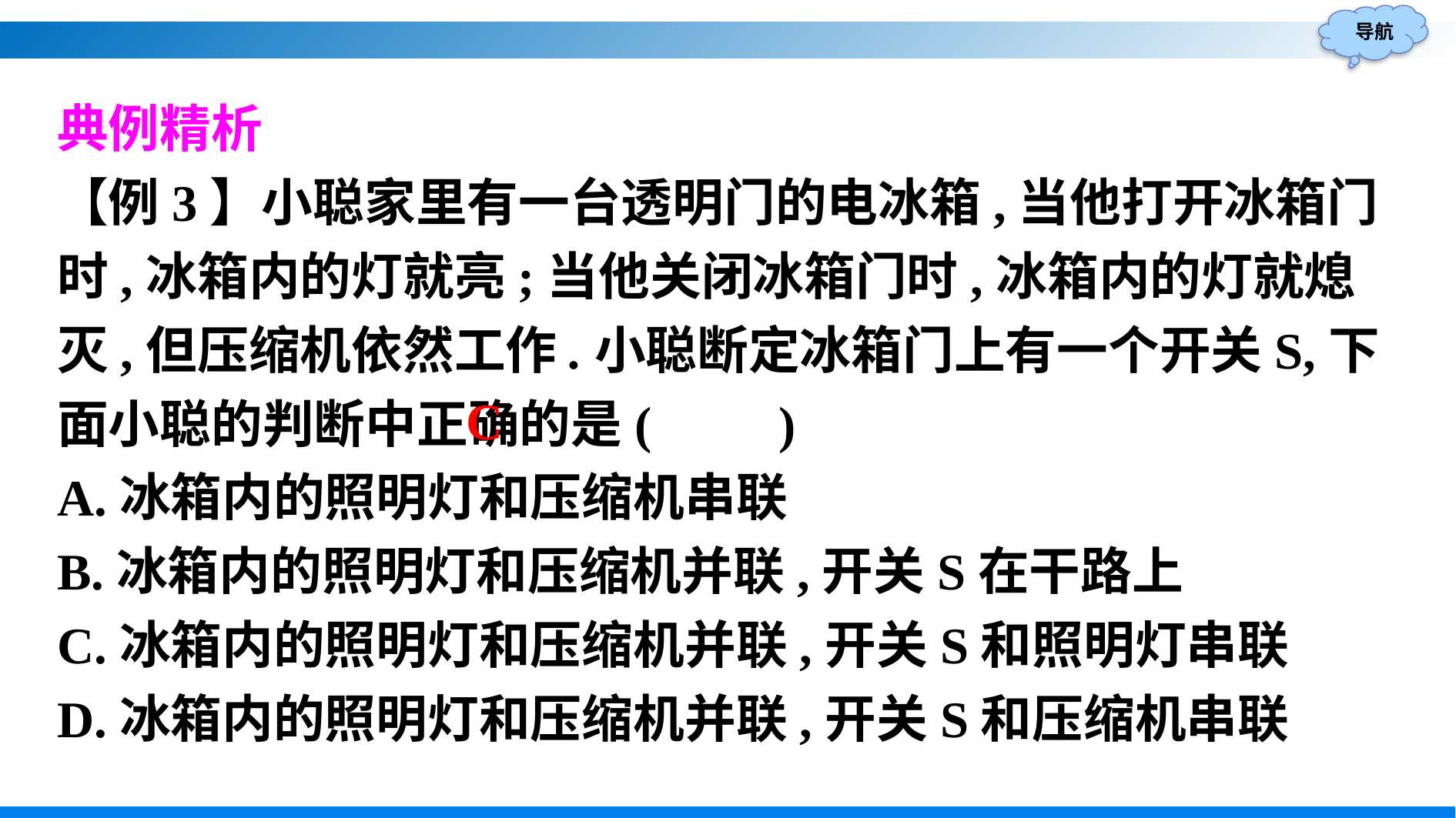

典例精析
【例3】小聪家里有一台透明门的电冰箱,当他打开冰箱门时,冰箱内的灯就亮;当他关闭冰箱门时,冰箱内的灯就熄灭,但压缩机依然工作.小聪断定冰箱门上有一个开关S,下面小聪的判断中正确的是(　　)
A.冰箱内的照明灯和压缩机串联
B.冰箱内的照明灯和压缩机并联,开关S在干路上
C.冰箱内的照明灯和压缩机并联,开关S和照明灯串联
D.冰箱内的照明灯和压缩机并联,开关S和压缩机串联
C